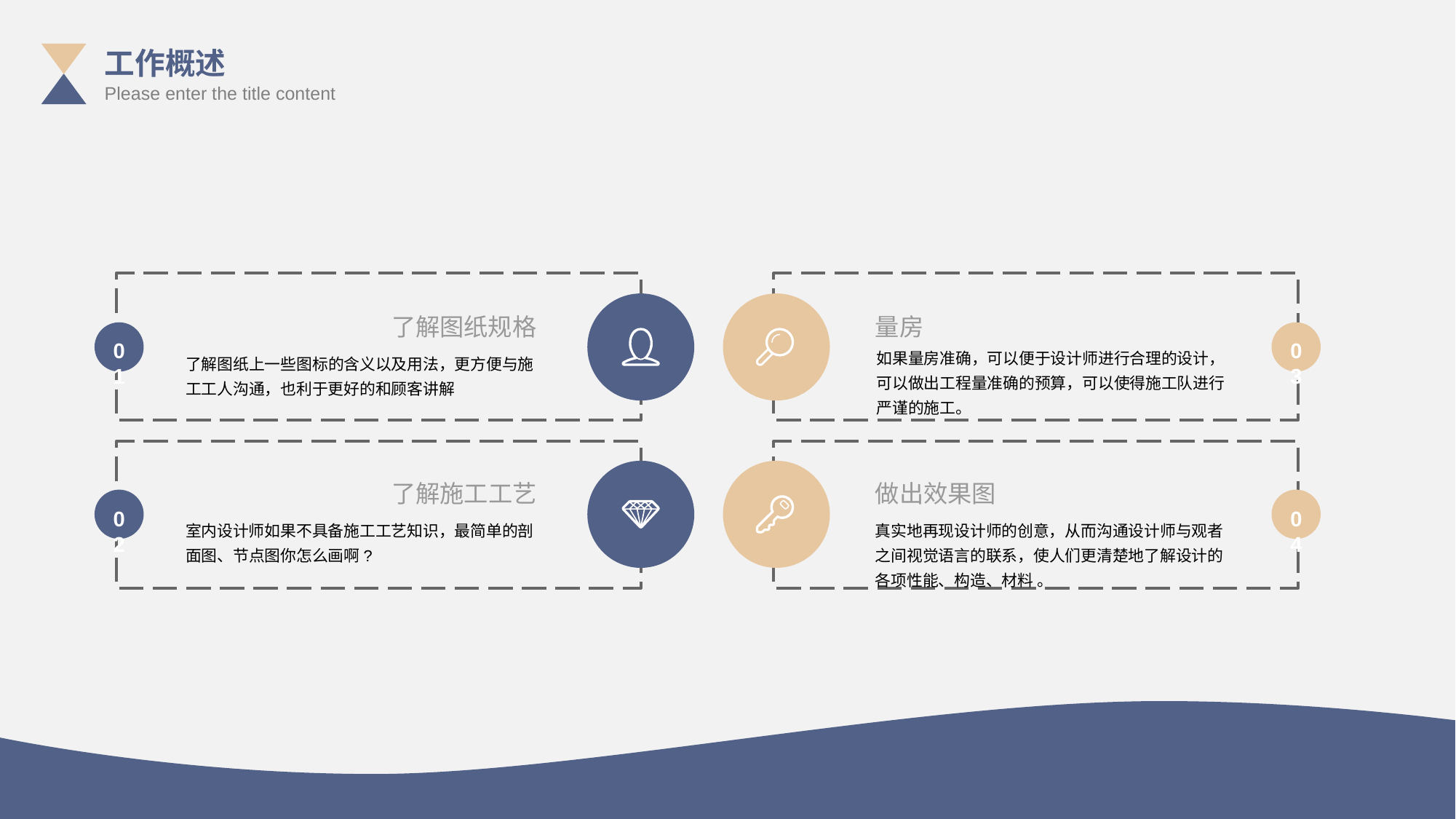

工作概述
Please enter the title content

了解图纸规格
量房

01
03
如果量房准确，可以便于设计师进行合理的设计，可以做出工程量准确的预算，可以使得施工队进行严谨的施工。
了解图纸上一些图标的含义以及用法，更方便与施工工人沟通，也利于更好的和顾客讲解

了解施工工艺
做出效果图

02
04
室内设计师如果不具备施工工艺知识，最简单的剖面图、节点图你怎么画啊?
真实地再现设计师的创意，从而沟通设计师与观者之间视觉语言的联系，使人们更清楚地了解设计的各项性能、构造、材料 。